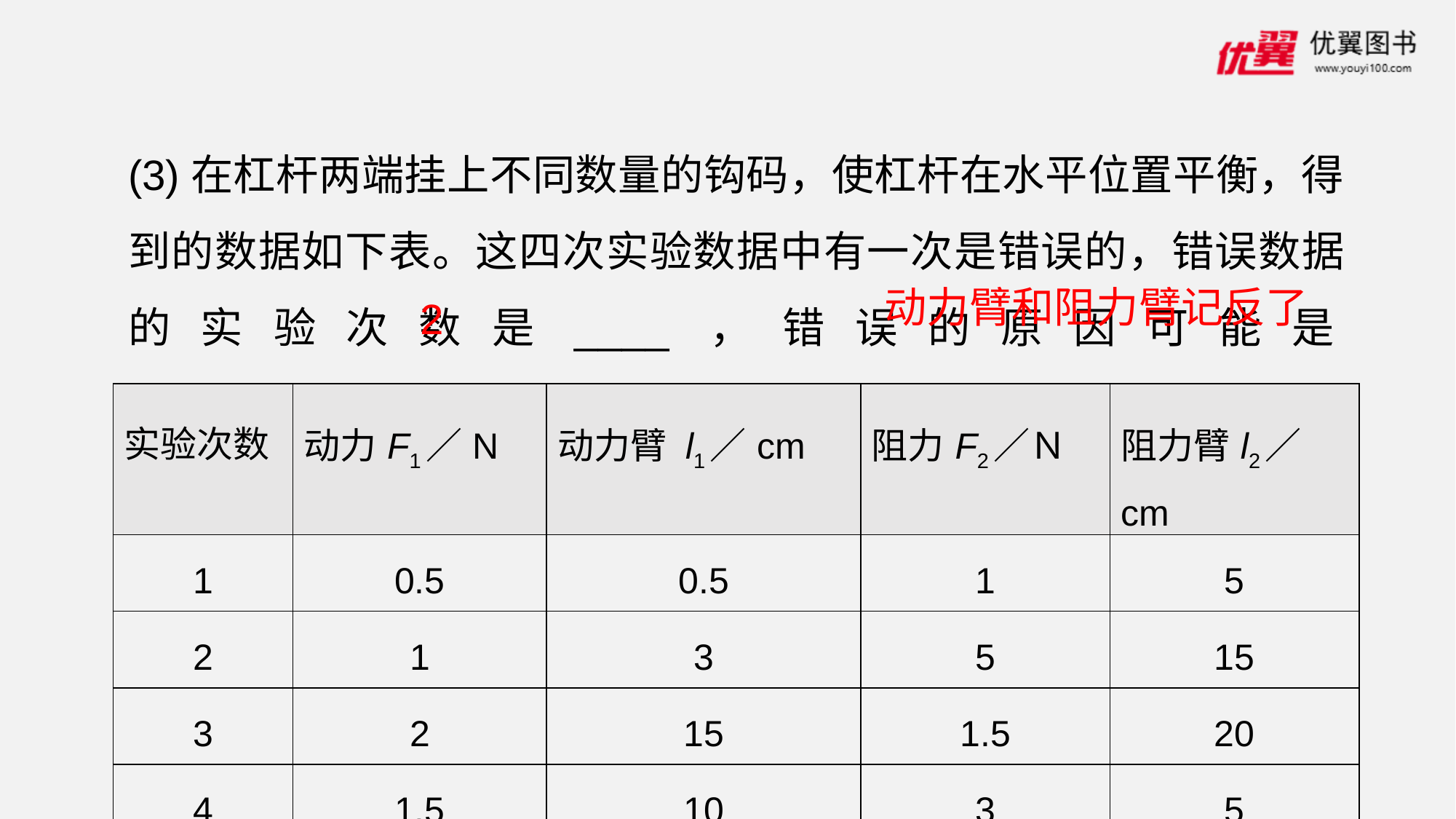

(3)在杠杆两端挂上不同数量的钩码，使杠杆在水平位置平衡，得到的数据如下表。这四次实验数据中有一次是错误的，错误数据的实验次数是____，错误的原因可能是_________________________。
动力臂和阻力臂记反了
2
| 实验次数 | 动力F1／N | 动力臂 l1／cm | 阻力F2／Ｎ | 阻力臂l2／cm |
| --- | --- | --- | --- | --- |
| 1 | 0.5 | 0.5 | 1 | 5 |
| 2 | 1 | 3 | 5 | 15 |
| 3 | 2 | 15 | 1.5 | 20 |
| 4 | 1.5 | 10 | 3 | 5 |